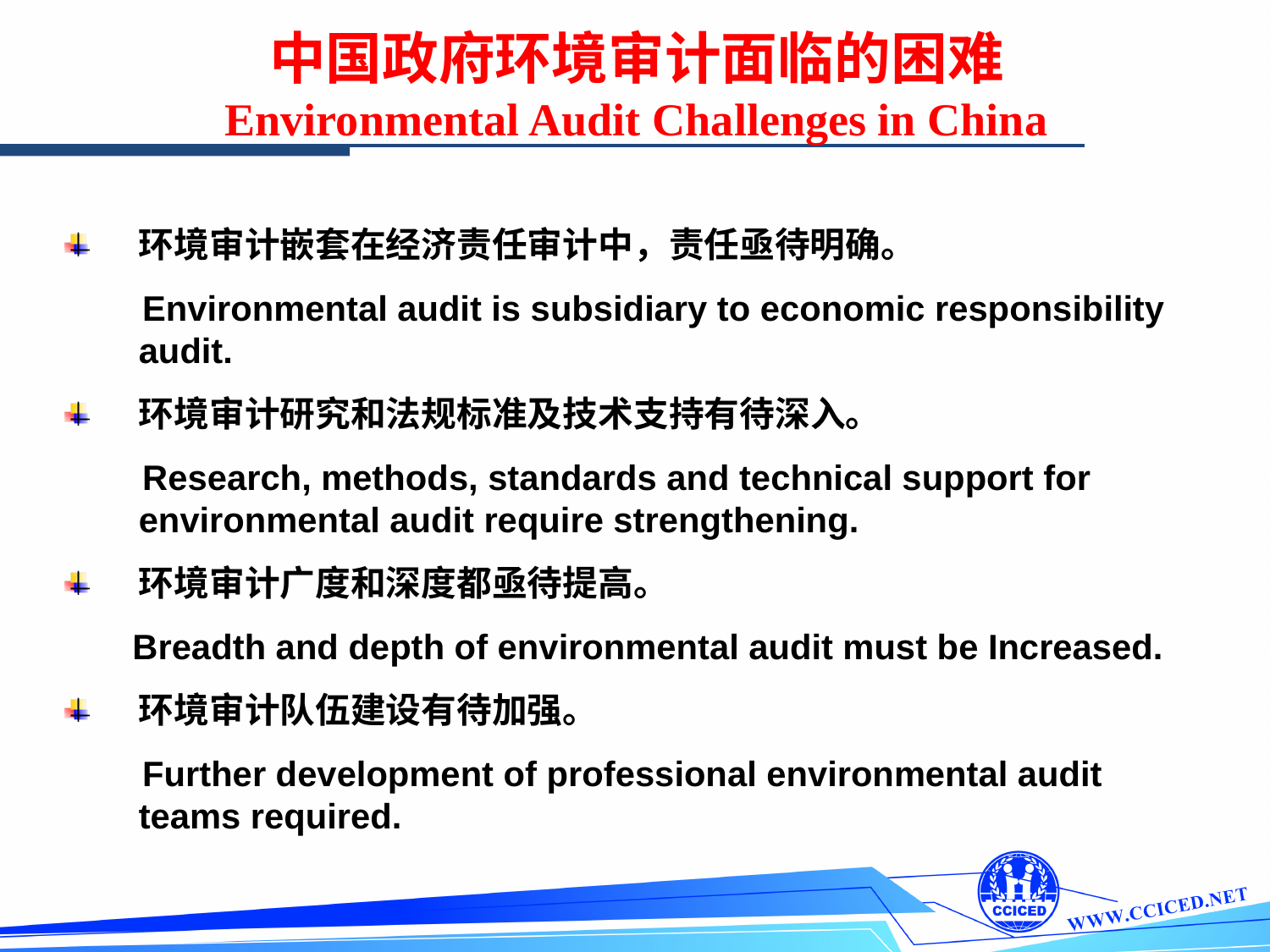

中国政府环境审计面临的困难
Environmental Audit Challenges in China
环境审计嵌套在经济责任审计中，责任亟待明确。
        Environmental audit is subsidiary to economic responsibility audit.
环境审计研究和法规标准及技术支持有待深入。
        Research, methods, standards and technical support for environmental audit require strengthening.
环境审计广度和深度都亟待提高。
       Breadth and depth of environmental audit must be Increased.
环境审计队伍建设有待加强。
        Further development of professional environmental audit teams required.